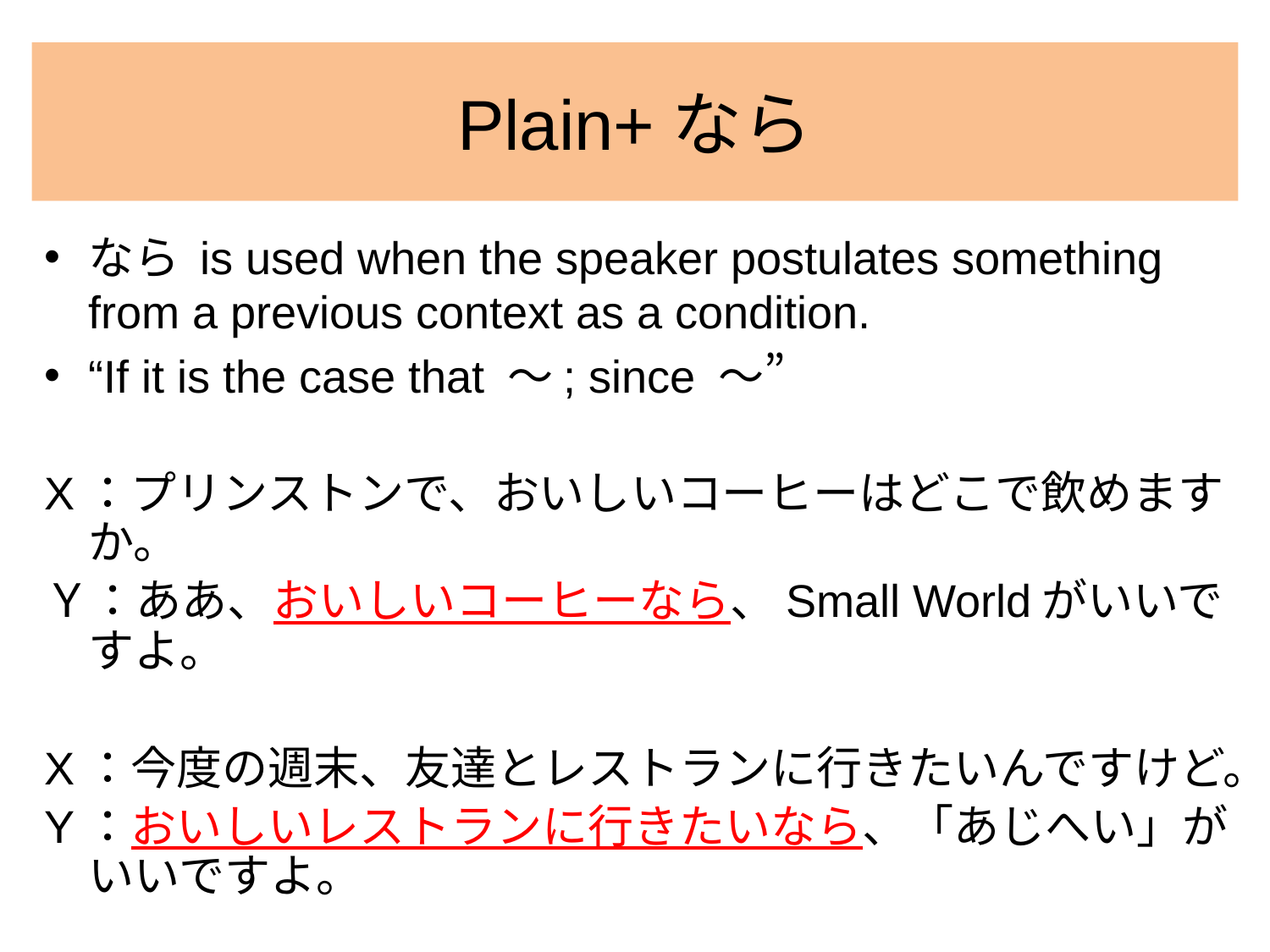

# Plain+なら
なら is used when the speaker postulates something from a previous context as a condition.
“If it is the case that ～; since ～”

X：プリンストンで、おいしいコーヒーはどこで飲めますか。
Ｙ：ああ、おいしいコーヒーなら、Small Worldがいいですよ。

X：今度の週末、友達とレストランに行きたいんですけど。
Y：おいしいレストランに行きたいなら、「あじへい」がいいですよ。